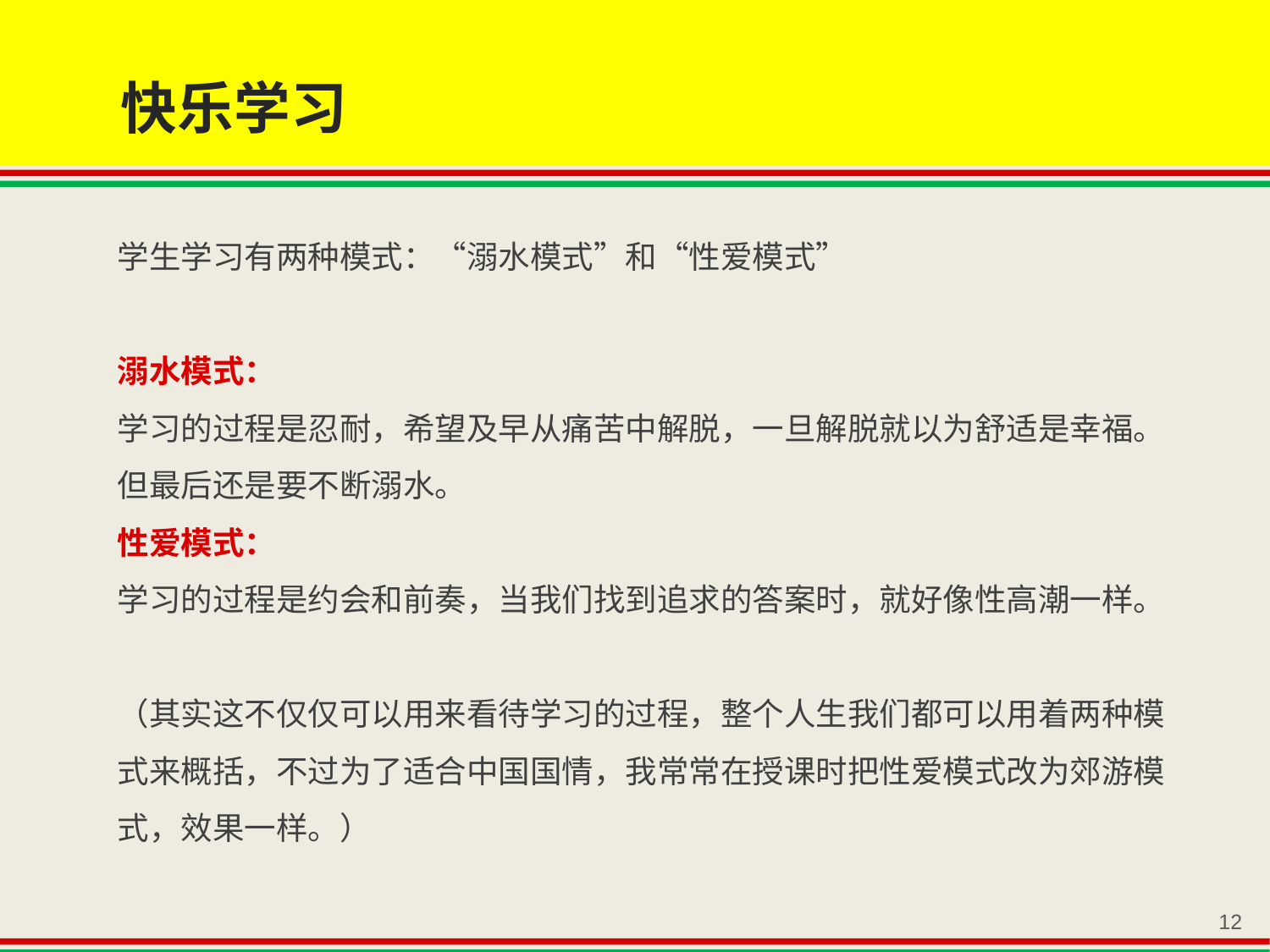

快乐学习

学生学习有两种模式：“溺水模式”和“性爱模式”

溺水模式：
学习的过程是忍耐，希望及早从痛苦中解脱，一旦解脱就以为舒适是幸福。但最后还是要不断溺水。
性爱模式：
学习的过程是约会和前奏，当我们找到追求的答案时，就好像性高潮一样。

（其实这不仅仅可以用来看待学习的过程，整个人生我们都可以用着两种模式来概括，不过为了适合中国国情，我常常在授课时把性爱模式改为郊游模式，效果一样。）
12